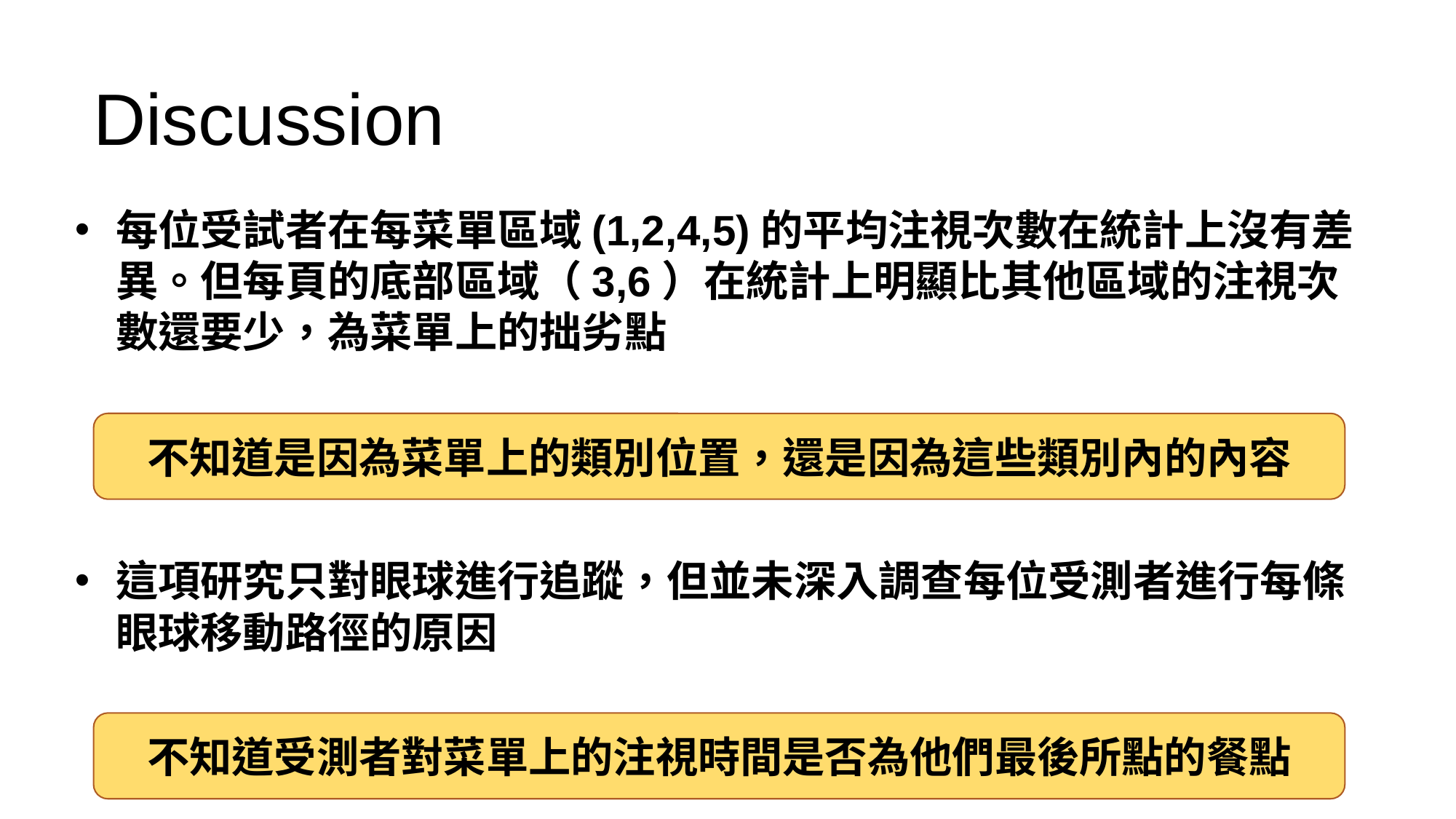

Discussion
每位受試者在每菜單區域(1,2,4,5)的平均注視次數在統計上沒有差異。但每頁的底部區域（3,6）在統計上明顯比其他區域的注視次數還要少，為菜單上的拙劣點
不知道是因為菜單上的類別位置，還是因為這些類別內的內容

這項研究只對眼球進行追蹤，但並未深入調查每位受測者進行每條眼球移動路徑的原因
不知道受測者對菜單上的注視時間是否為他們最後所點的餐點